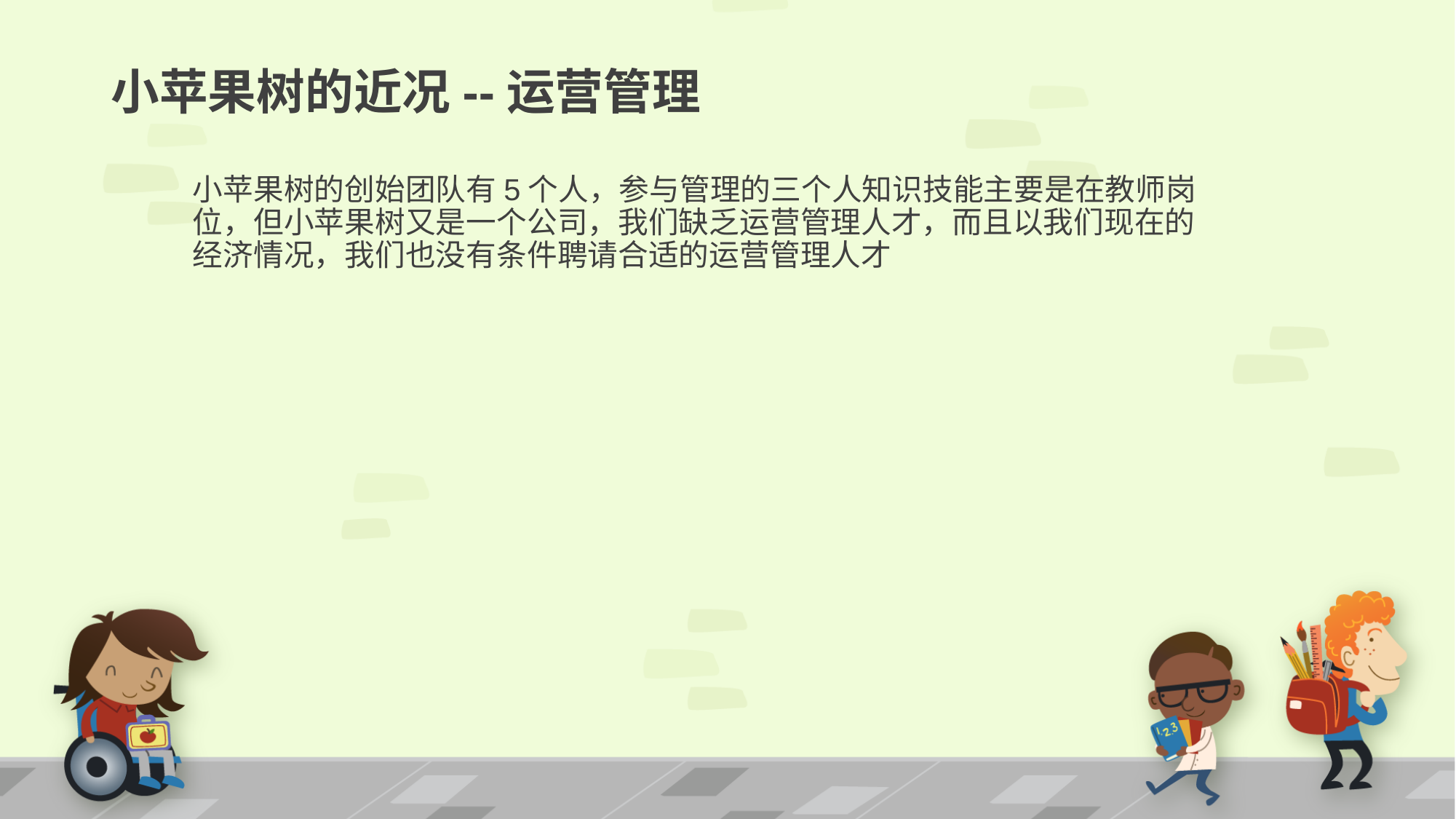

# 小苹果树的近况--运营管理
小苹果树的创始团队有5个人，参与管理的三个人知识技能主要是在教师岗位，但小苹果树又是一个公司，我们缺乏运营管理人才，而且以我们现在的经济情况，我们也没有条件聘请合适的运营管理人才